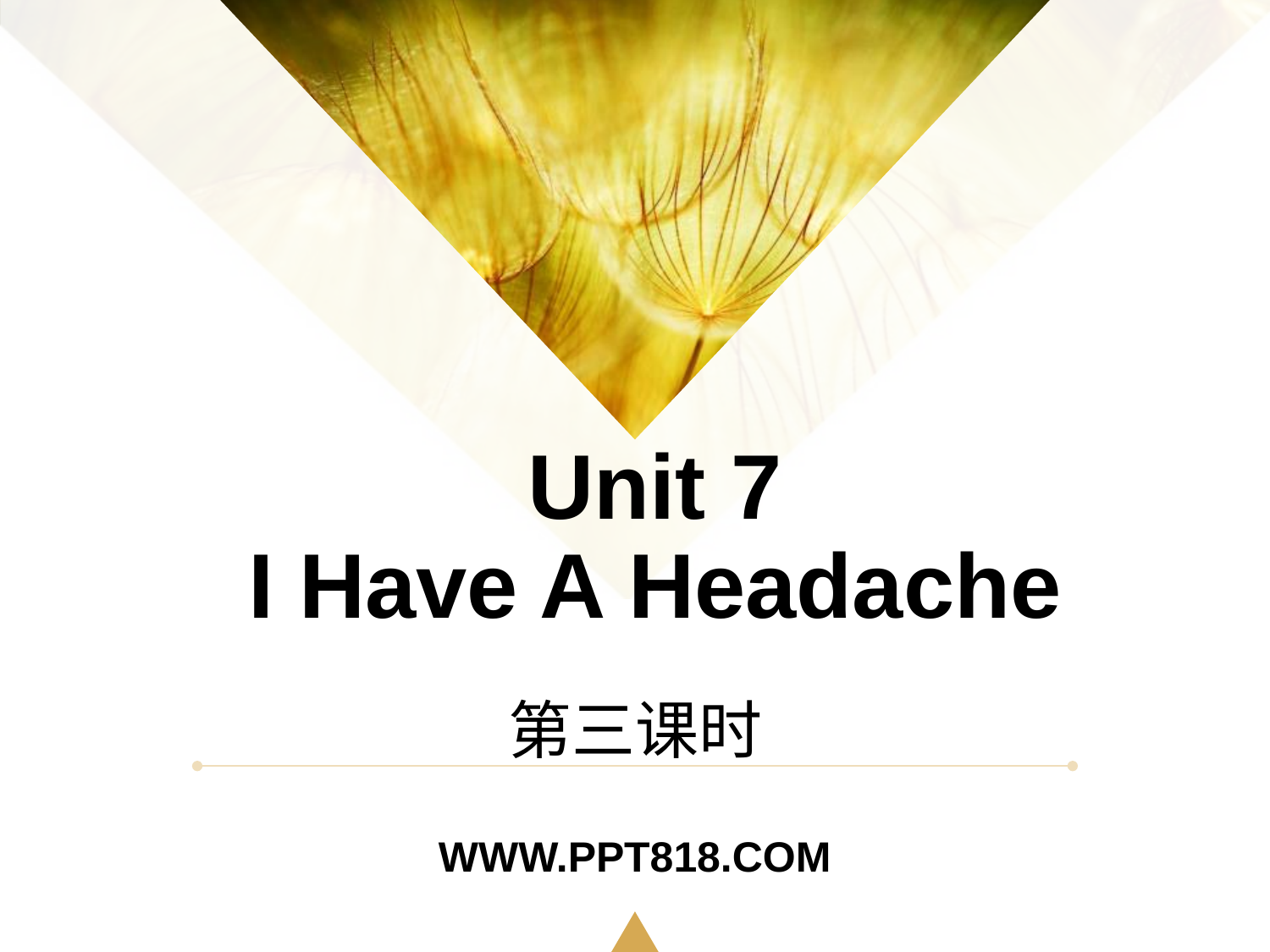

# Unit 7 I Have A Headache
第三课时
WWW.PPT818.COM